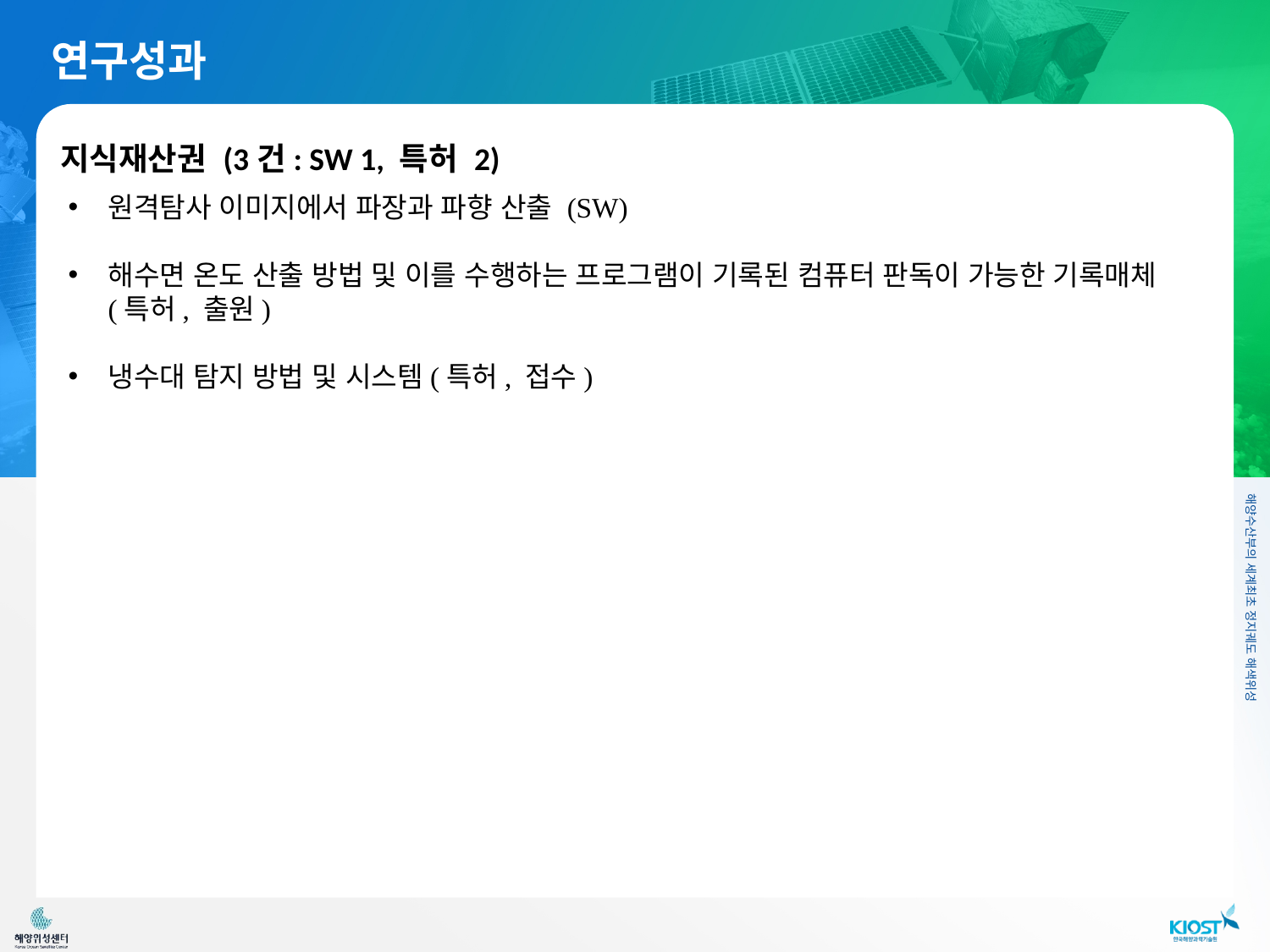

연구성과
지식재산권 (3건: SW 1, 특허 2)
원격탐사 이미지에서 파장과 파향 산출 (SW)

해수면 온도 산출 방법 및 이를 수행하는 프로그램이 기록된 컴퓨터 판독이 가능한 기록매체(특허, 출원)

냉수대 탐지 방법 및 시스템(특허, 접수)